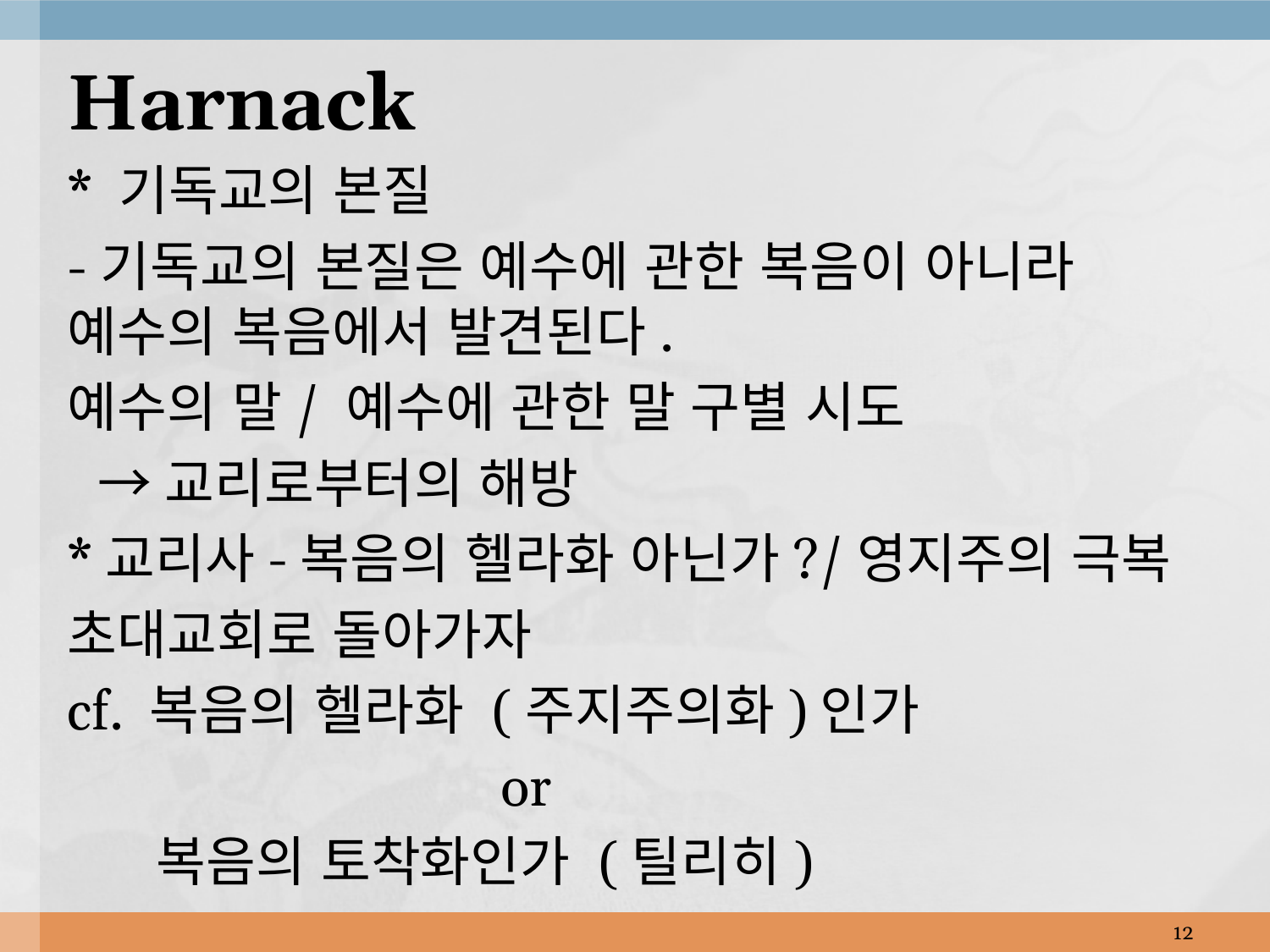

Harnack
* 기독교의 본질
-기독교의 본질은 예수에 관한 복음이 아니라 예수의 복음에서 발견된다.
예수의 말/ 예수에 관한 말 구별 시도
  →교리로부터의 해방
*교리사-복음의 헬라화 아닌가?/영지주의 극복
초대교회로 돌아가자
cf. 복음의 헬라화 (주지주의화)인가
                                 or
     복음의 토착화인가 (틸리히)

12